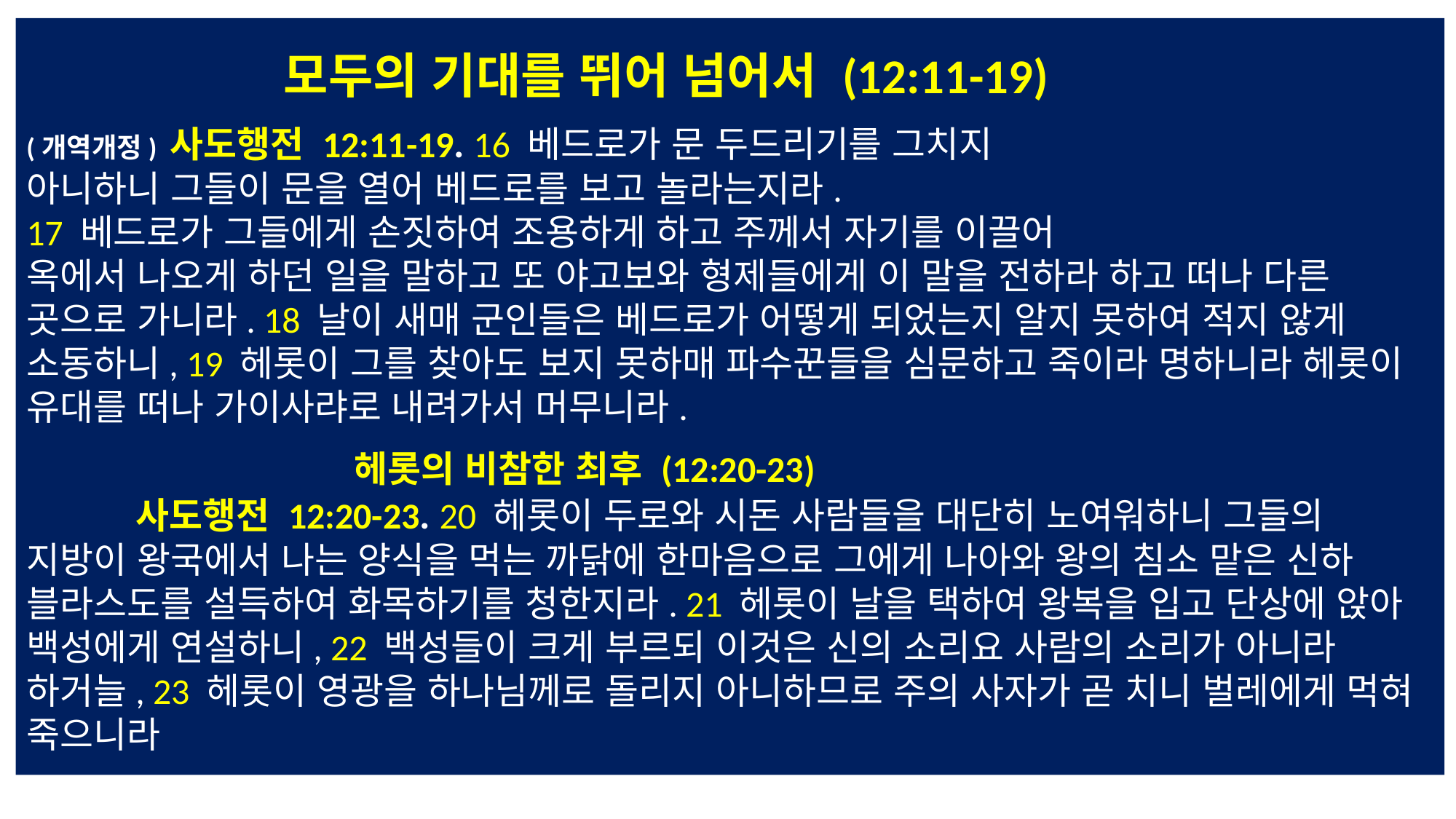

모두의 기대를 뛰어 넘어서 (12:11-19)

(개역개정) 사도행전 12:11-19. 16 베드로가 문 두드리기를 그치지
아니하니 그들이 문을 열어 베드로를 보고 놀라는지라.
17 베드로가 그들에게 손짓하여 조용하게 하고 주께서 자기를 이끌어
옥에서 나오게 하던 일을 말하고 또 야고보와 형제들에게 이 말을 전하라 하고 떠나 다른 곳으로 가니라. 18 날이 새매 군인들은 베드로가 어떻게 되었는지 알지 못하여 적지 않게 소동하니, 19 헤롯이 그를 찾아도 보지 못하매 파수꾼들을 심문하고 죽이라 명하니라 헤롯이 유대를 떠나 가이사랴로 내려가서 머무니라.

			헤롯의 비참한 최후 (12:20-23)
	사도행전 12:20-23. 20 헤롯이 두로와 시돈 사람들을 대단히 노여워하니 그들의 지방이 왕국에서 나는 양식을 먹는 까닭에 한마음으로 그에게 나아와 왕의 침소 맡은 신하 블라스도를 설득하여 화목하기를 청한지라. 21 헤롯이 날을 택하여 왕복을 입고 단상에 앉아 백성에게 연설하니, 22 백성들이 크게 부르되 이것은 신의 소리요 사람의 소리가 아니라 하거늘, 23 헤롯이 영광을 하나님께로 돌리지 아니하므로 주의 사자가 곧 치니 벌레에게 먹혀 죽으니라